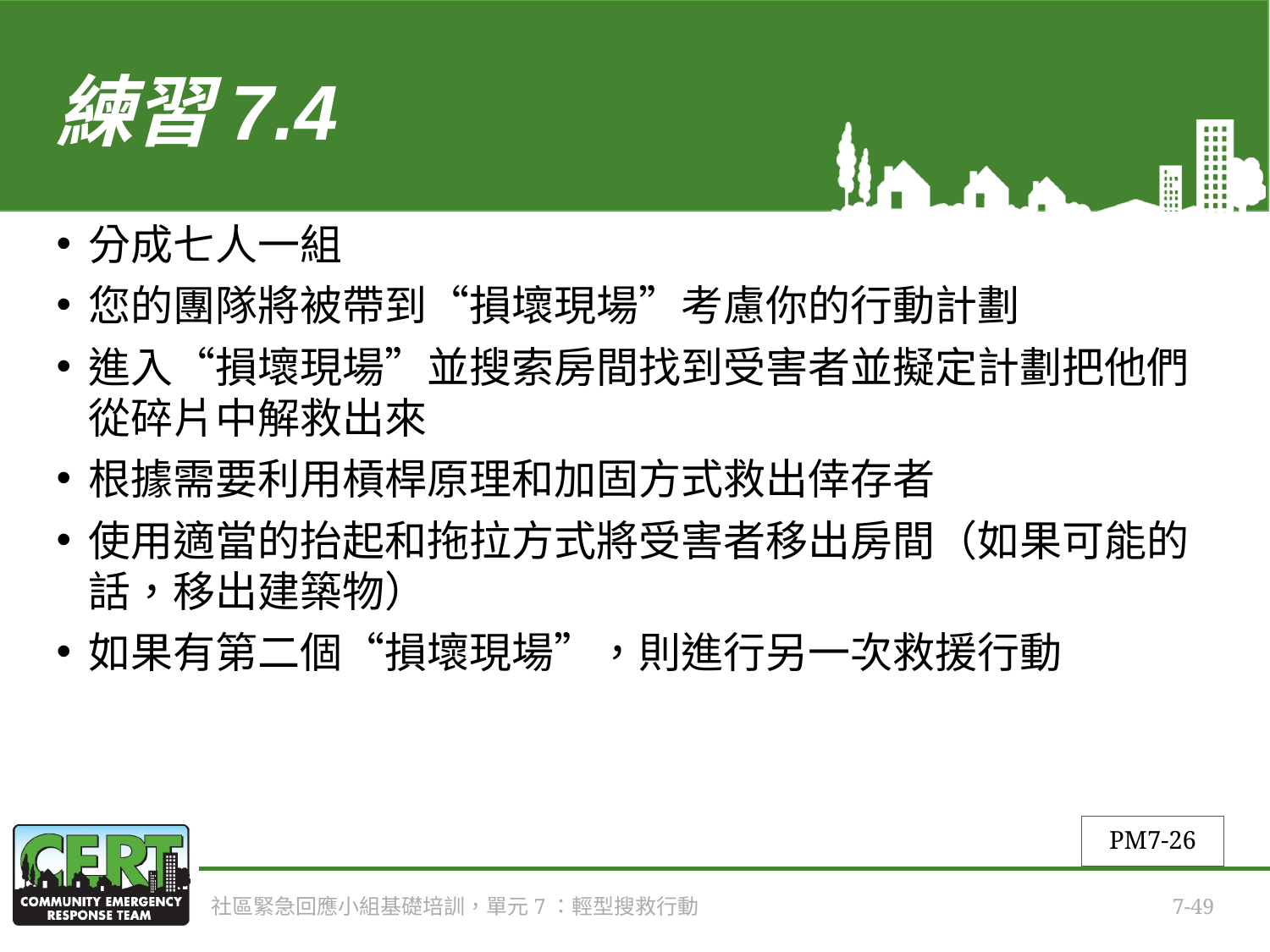

# 練習7.4
分成七人一組
您的團隊將被帶到“損壞現場”考慮你的行動計劃
進入“損壞現場”並搜索房間找到受害者並擬定計劃把他們從碎片中解救出來
根據需要利用槓桿原理和加固方式救出倖存者
使用適當的抬起和拖拉方式將受害者移出房間（如果可能的話，移出建築物）
如果有第二個“損壞現場”，則進行另一次救援行動
PM7-26
社區緊急回應小組基礎培訓，單元7：輕型搜救行動
7-49